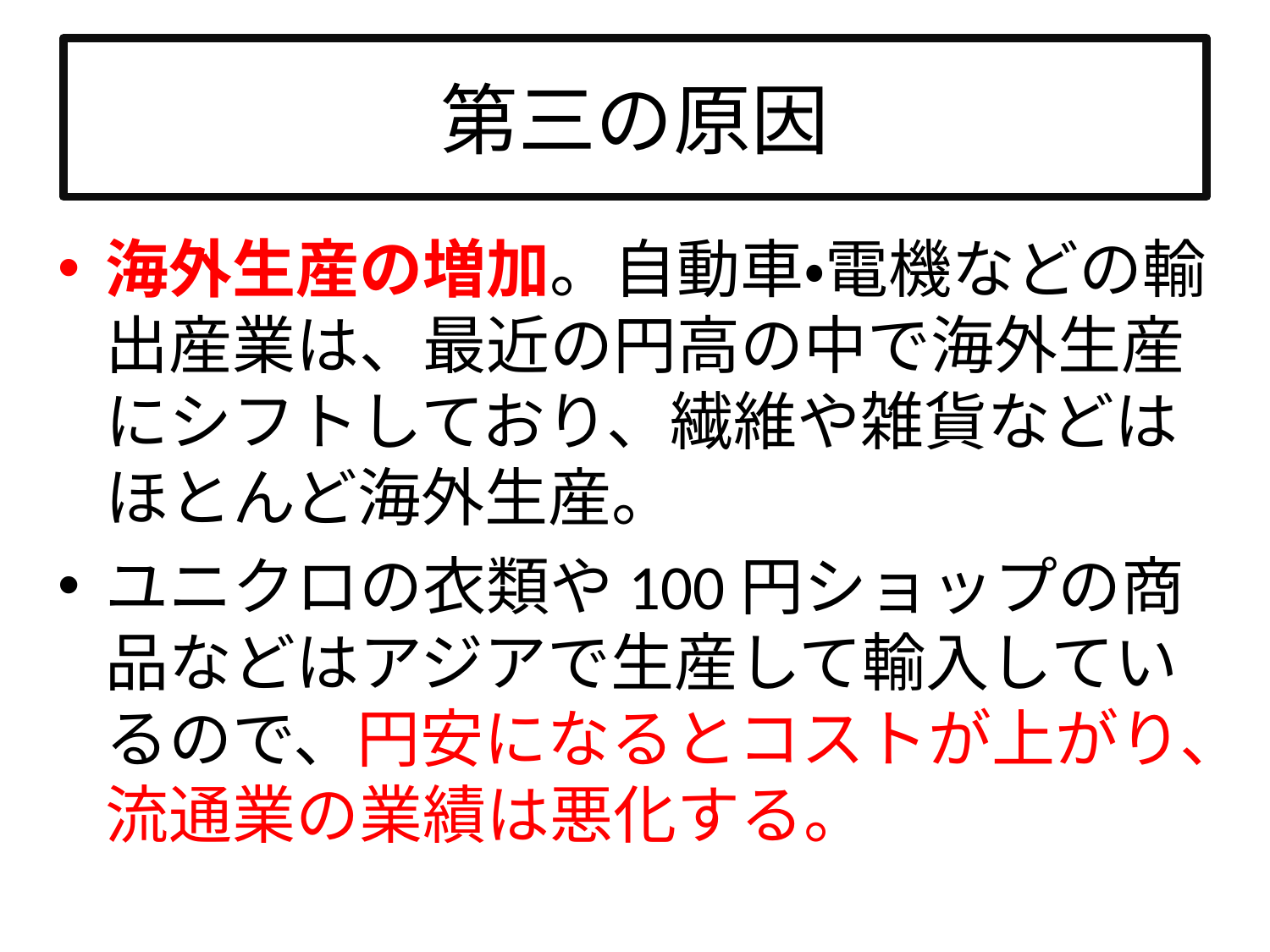

# 第三の原因
海外生産の増加。自動車・電機などの輸出産業は、最近の円高の中で海外生産にシフトしており、繊維や雑貨などはほとんど海外生産。
ユニクロの衣類や100円ショップの商品などはアジアで生産して輸入しているので、円安になるとコストが上がり、流通業の業績は悪化する。